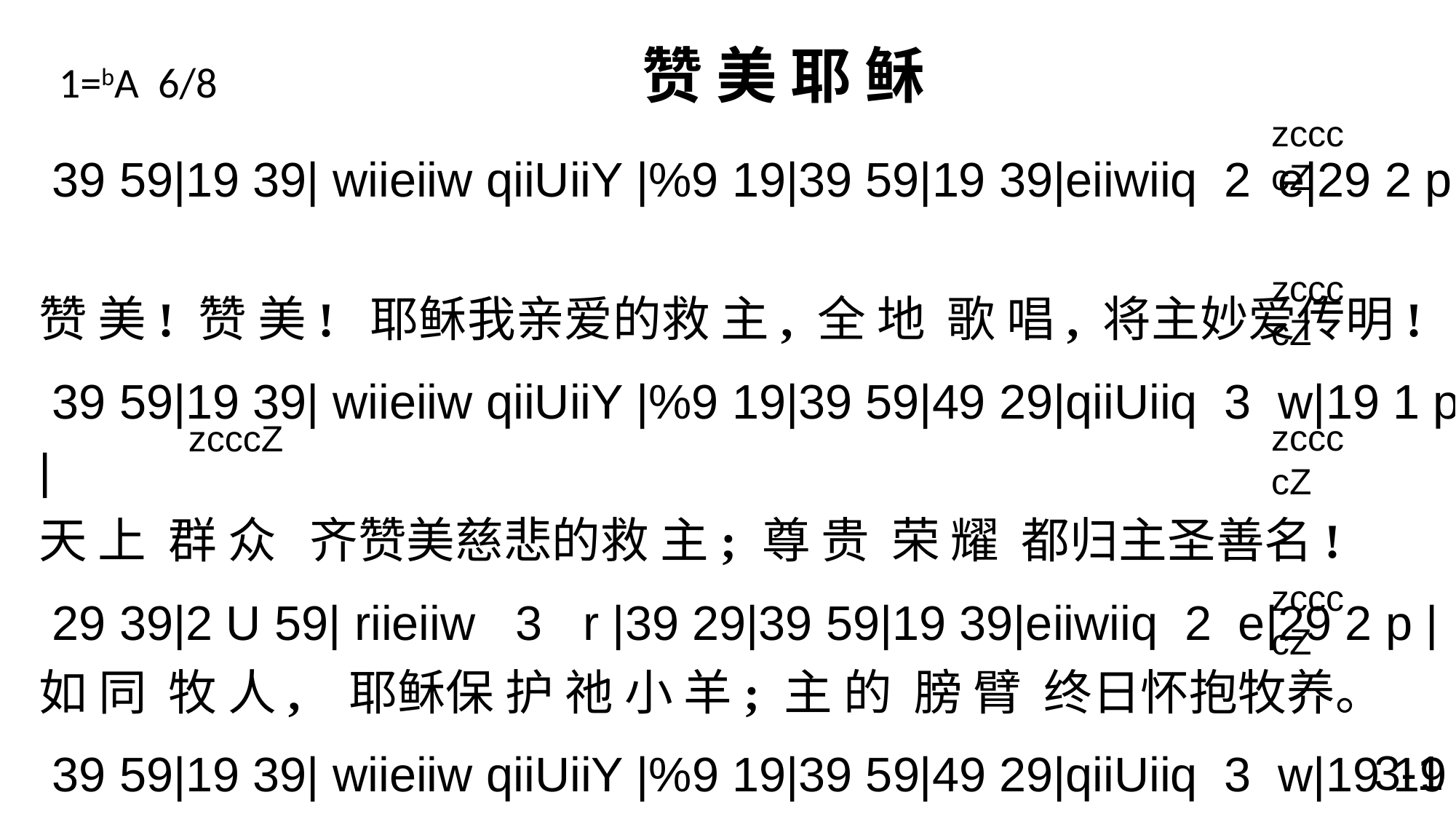

# 1=bA  6/8                                           赞 美 耶 稣
zccccZ
 39 59|19 39| wiieiiw qiiUiiY |%9 19|39 59|19 39|eiiwiiq  2  e|29 2 p |
赞 美! 赞 美!  耶稣我亲爱的救 主, 全 地  歌 唱, 将主妙爱传明!
 39 59|19 39| wiieiiw qiiUiiY |%9 19|39 59|49 29|qiiUiiq  3  w|19 1 p |
天 上  群 众   齐赞美慈悲的救 主; 尊 贵  荣 耀  都归主圣善名!
 29 39|2 U 59| riieiiw   3   r |39 29|39 59|19 39|eiiwiiq  2  e|29 2 p |
如 同  牧 人,   耶稣保 护 祂 小 羊; 主 的  膀 臂  终日怀抱牧养。
39 59|19 39| wiieiiw qiiUiiY |%9 19|39 59|49 29|qiiUiiq  3  w|19 19 \
赞 美! 赞 美! 传扬他无比的 大 爱;赞 美! 赞 美!颂扬主名万代!
zccccZ
zccccZ
zcccZ
zccccZ
3-1